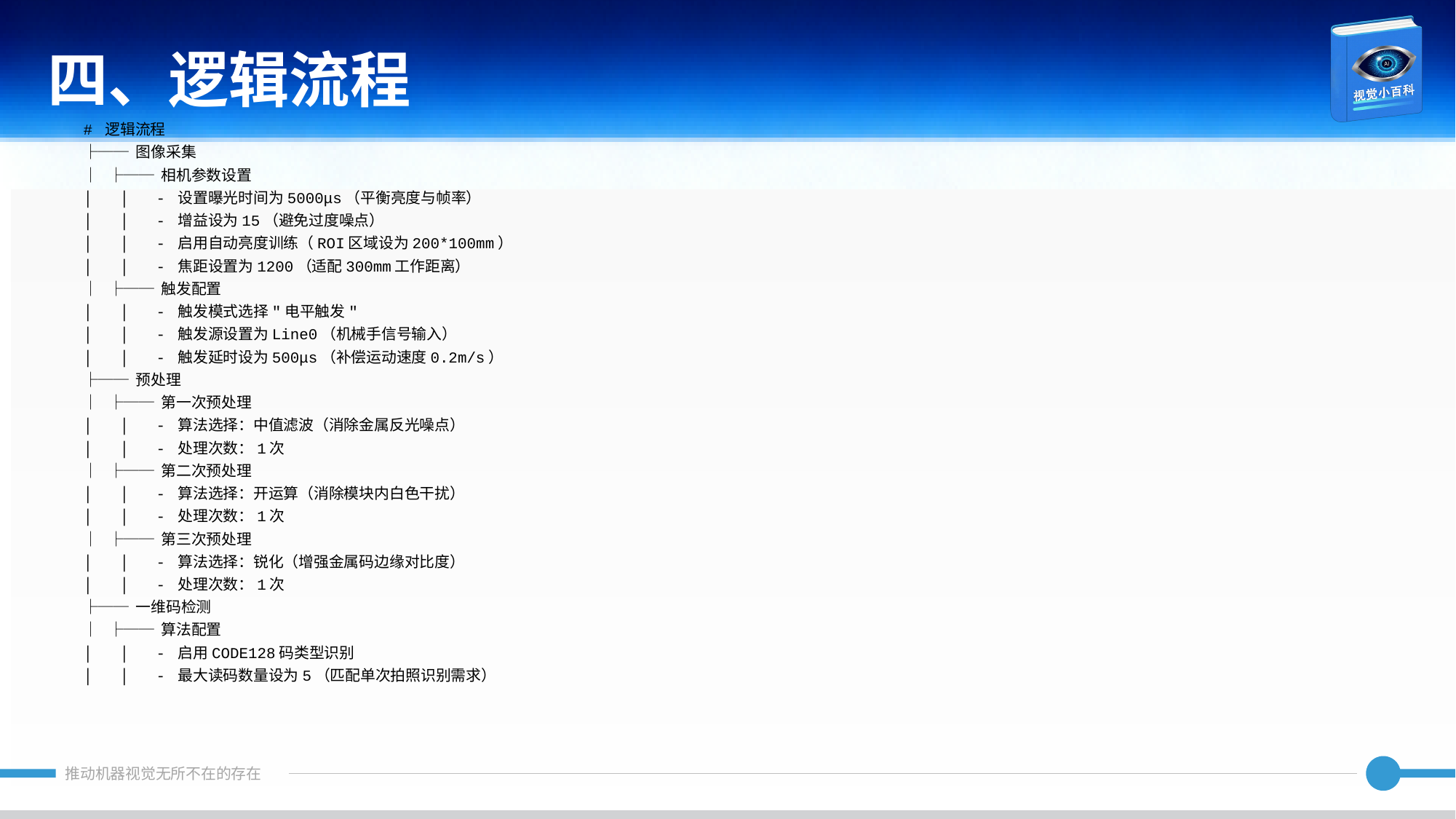

四、逻辑流程

# 逻辑流程
├── 图像采集
│   ├── 相机参数设置
│   │   - 设置曝光时间为5000μs（平衡亮度与帧率）
│   │   - 增益设为15（避免过度噪点）
│   │   - 启用自动亮度训练（ROI区域设为200*100mm）
│   │   - 焦距设置为1200（适配300mm工作距离）
│   ├── 触发配置
│   │   - 触发模式选择"电平触发"
│   │   - 触发源设置为Line0（机械手信号输入）
│   │   - 触发延时设为500μs（补偿运动速度0.2m/s）
├── 预处理
│   ├── 第一次预处理
│   │   - 算法选择：中值滤波（消除金属反光噪点）
│   │   - 处理次数：1次
│   ├── 第二次预处理
│   │   - 算法选择：开运算（消除模块内白色干扰）
│   │   - 处理次数：1次
│   ├── 第三次预处理
│   │   - 算法选择：锐化（增强金属码边缘对比度）
│   │   - 处理次数：1次
├── 一维码检测
│   ├── 算法配置
│   │   - 启用CODE128码类型识别
│   │   - 最大读码数量设为5（匹配单次拍照识别需求）
8